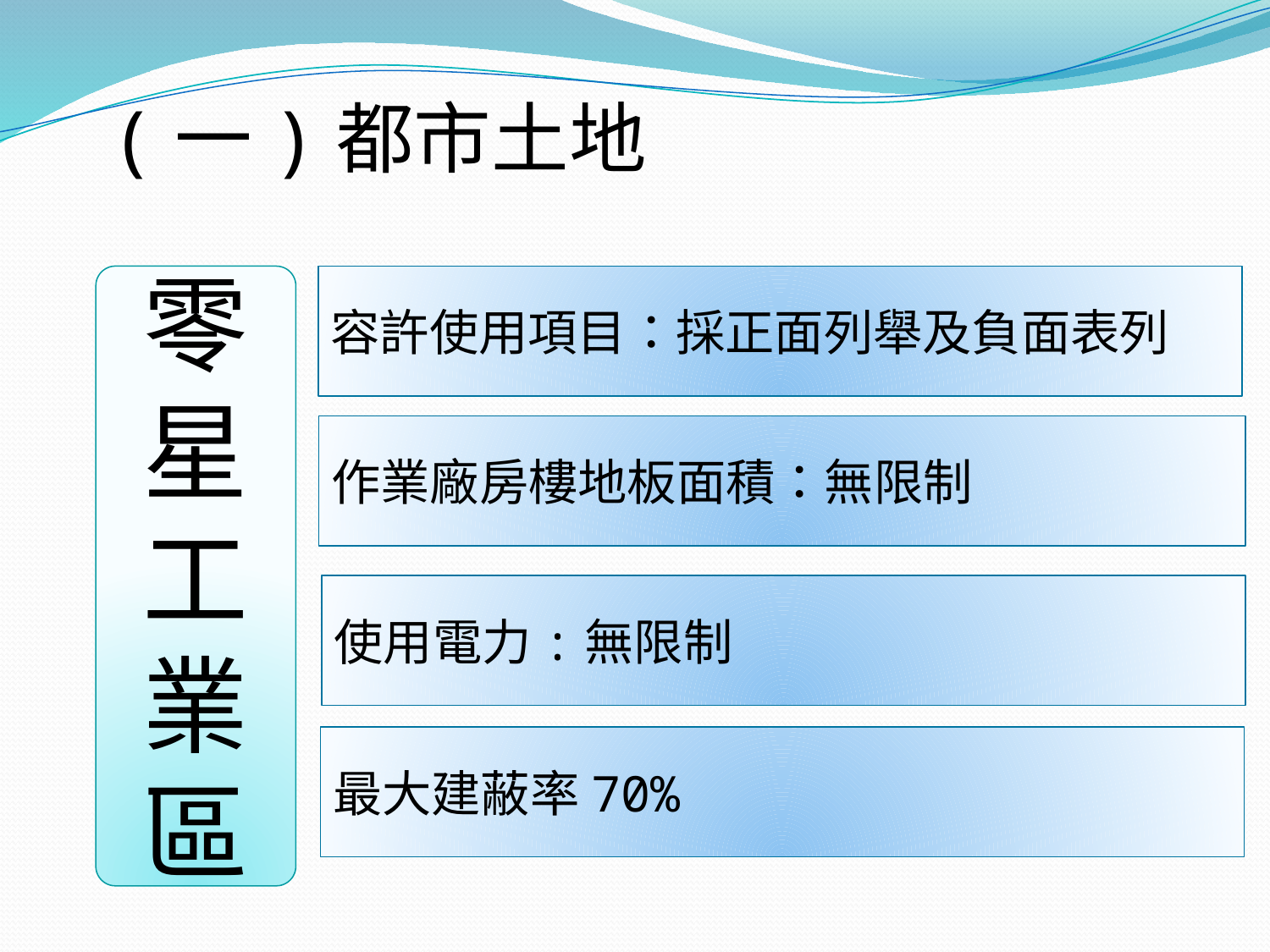

(一)都市土地

零星工業
區
容許使用項目：採正面列舉及負面表列
作業廠房樓地板面積：無限制
使用電力:無限制
最大建蔽率70%